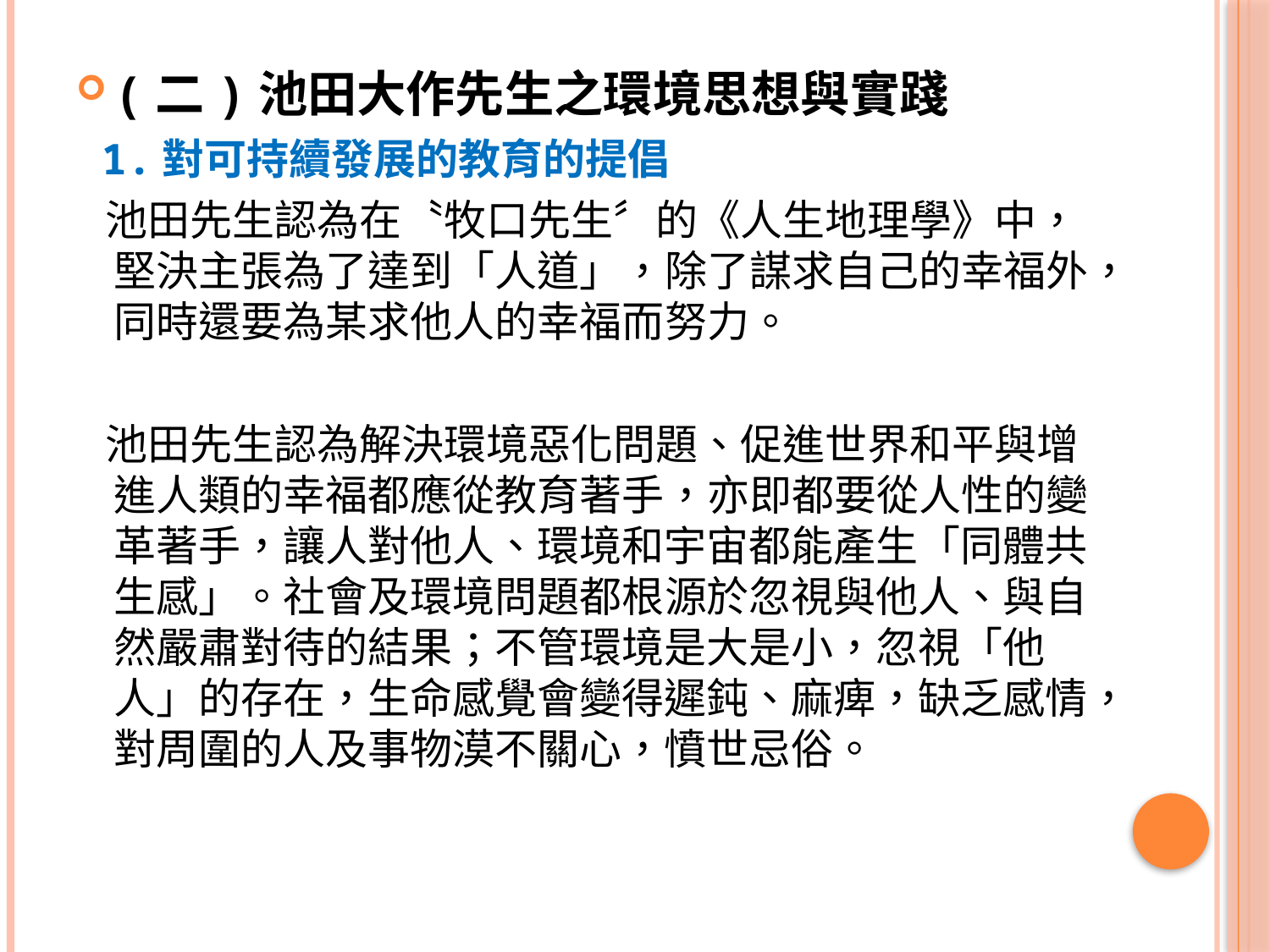

(二)池田大作先生之環境思想與實踐
 1.對可持續發展的教育的提倡
  池田先生認為在〝牧口先生〞的《人生地理學》中，堅決主張為了達到「人道」，除了謀求自己的幸福外，同時還要為某求他人的幸福而努力。

  池田先生認為解決環境惡化問題、促進世界和平與增進人類的幸福都應從教育著手，亦即都要從人性的變革著手，讓人對他人、環境和宇宙都能產生「同體共生感」。社會及環境問題都根源於忽視與他人、與自然嚴肅對待的結果；不管環境是大是小，忽視「他人」的存在，生命感覺會變得遲鈍、麻痺，缺乏感情，對周圍的人及事物漠不關心，憤世忌俗。